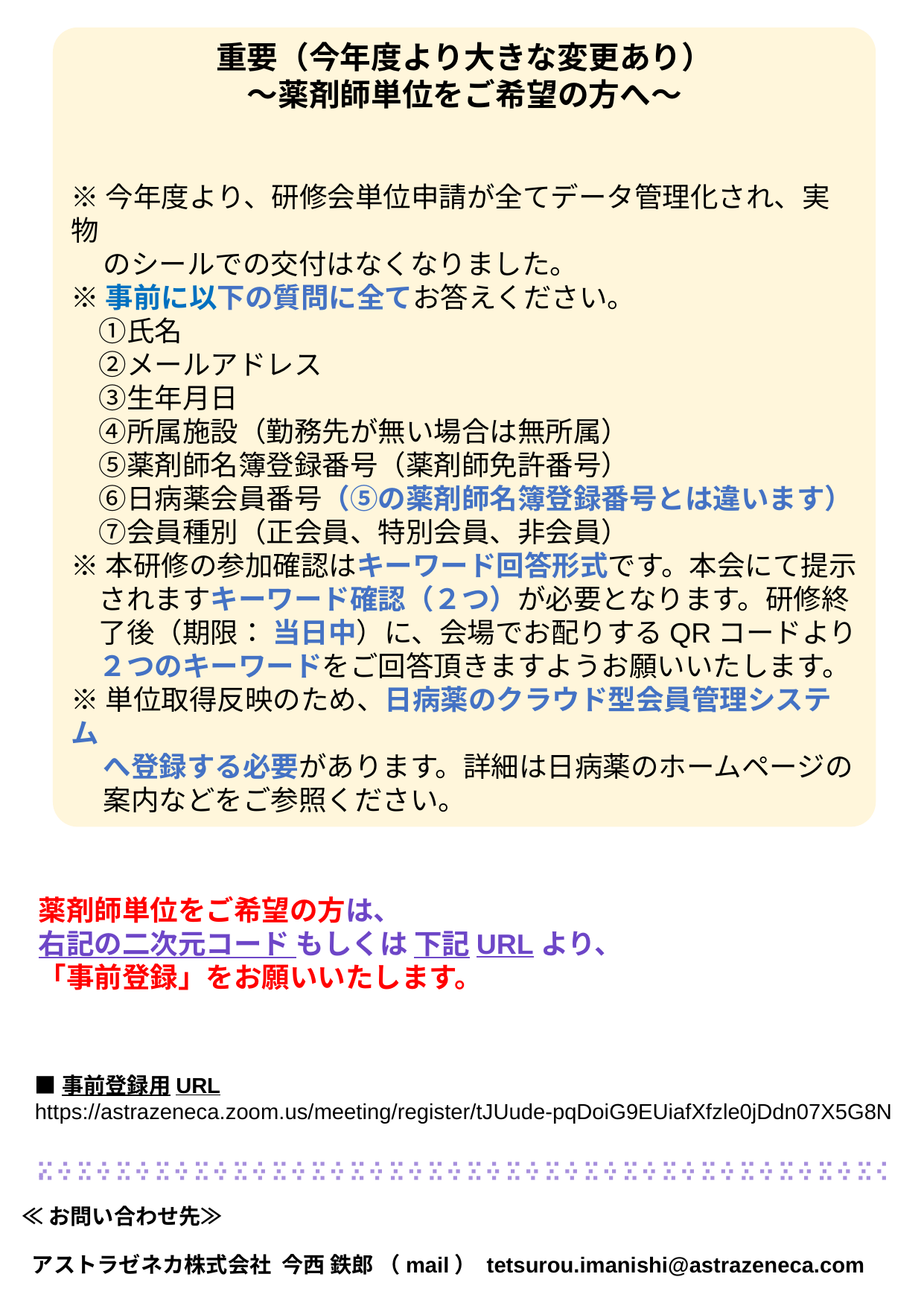

重要（今年度より大きな変更あり）
～薬剤師単位をご希望の方へ～

※今年度より、研修会単位申請が全てデータ管理化され、実物
    のシールでの交付はなくなりました。
※事前に以下の質問に全てお答えください。
　①氏名
　②メールアドレス
　③生年月日
　④所属施設（勤務先が無い場合は無所属）
　⑤薬剤師名簿登録番号（薬剤師免許番号）
　⑥日病薬会員番号（⑤の薬剤師名簿登録番号とは違います）
　⑦会員種別（正会員、特別会員、非会員）
※本研修の参加確認はキーワード回答形式です。本会にて提示
　されますキーワード確認（２つ）が必要となります。研修終
　了後（期限： 当日中）に、会場でお配りするQRコードより
　２つのキーワードをご回答頂きますようお願いいたします。
※単位取得反映のため、日病薬のクラウド型会員管理システム
    へ登録する必要があります。詳細は日病薬のホームページの
    案内などをご参照ください。
薬剤師単位をご希望の方は、
右記の二次元コード もしくは 下記URLより、
「事前登録」をお願いいたします。

■事前登録用URL
https://astrazeneca.zoom.us/meeting/register/tJUude-pqDoiG9EUiafXfzle0jDdn07X5G8N
█　█　　　█　　　█　█　　　█　　　█　█　　　█　　　█　█　　　█　　　█　█　　　█　　　█　█　　　█　　　█　█　　　█　　　█　█　　　█　　　█　█　　　█　　　█　█　　　█　　　█　█　　　█　　　█　█　　　█　　　█　█　　　█　　　█　█　　　█　　　█　█　　　█　　　█　█　　　█　　　█　█　　　█　　　█　█　　　█　　　█　█　　　█　　　█　█　　　█　　　█　█　　　█　　　█　█　　　█
　█　　　█　█　　　█　　　█　█　　　█　　　█　█　　　█　　　█　█　　　█　　　█　█　　　█　　　█　█　　　█　　　█　█　　　█　　　█　█　　　█　　　█　█　　　█　　　█　█　　　█　　　█　█　　　█　　　█　█　　　█　　　█　█　　　█　　　█　█　　　█　　　█　█　　　█　　　█　█　　　█　　　█　█　　　█　　　█　█　　　█　　　█　█　　　█　　　█　█　　　█　　　█　█　　　█　　　█　█
█　█　　　█　　　█　█　　　█　　　█　█　　　█　　　█　█　　　█　　　█　█　　　█　　　█　█　　　█　　　█　█　　　█　　　█　█　　　█　　　█　█　　　█　　　█　█　　　█　　　█　█　　　█　　　█　█　　　█　　　█　█　　　█　　　█　█　　　█　　　█　█　　　█　　　█　█　　　█　　　█　█　　　█　　　█　█　　　█　　　█　█　　　█　　　█　█　　　█　　　█　█　　　█　　　█　█　　　█
≪お問い合わせ先≫

 アストラゼネカ株式会社  今西 鉄郎 （mail） tetsurou.imanishi@astrazeneca.com